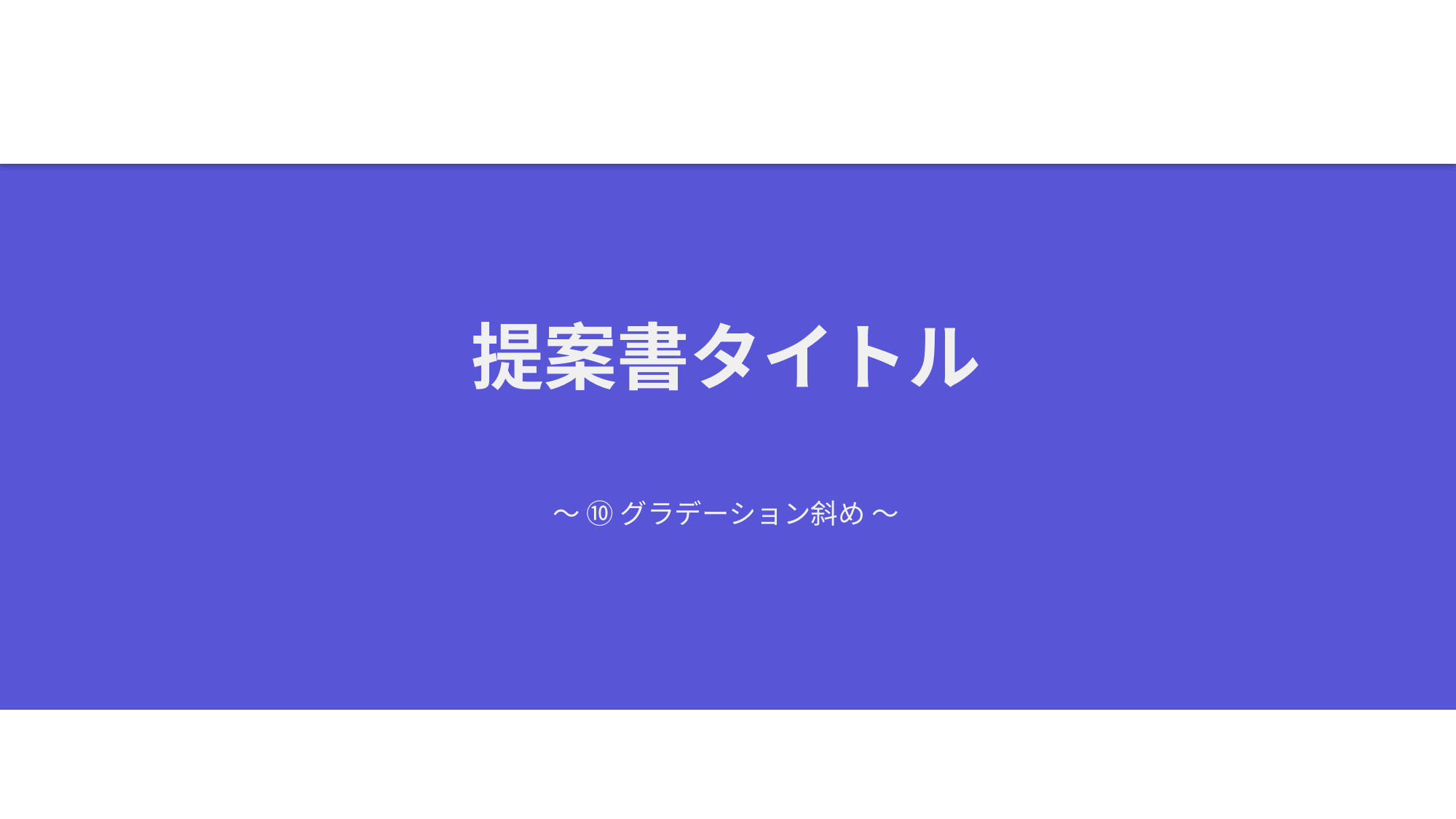

COVER #10
スタートアップ
提案書タイトル
〜 ⑩ グラデーション斜め 〜

2026.05 ｜ 提案者：氏名 ｜ template-free.jp